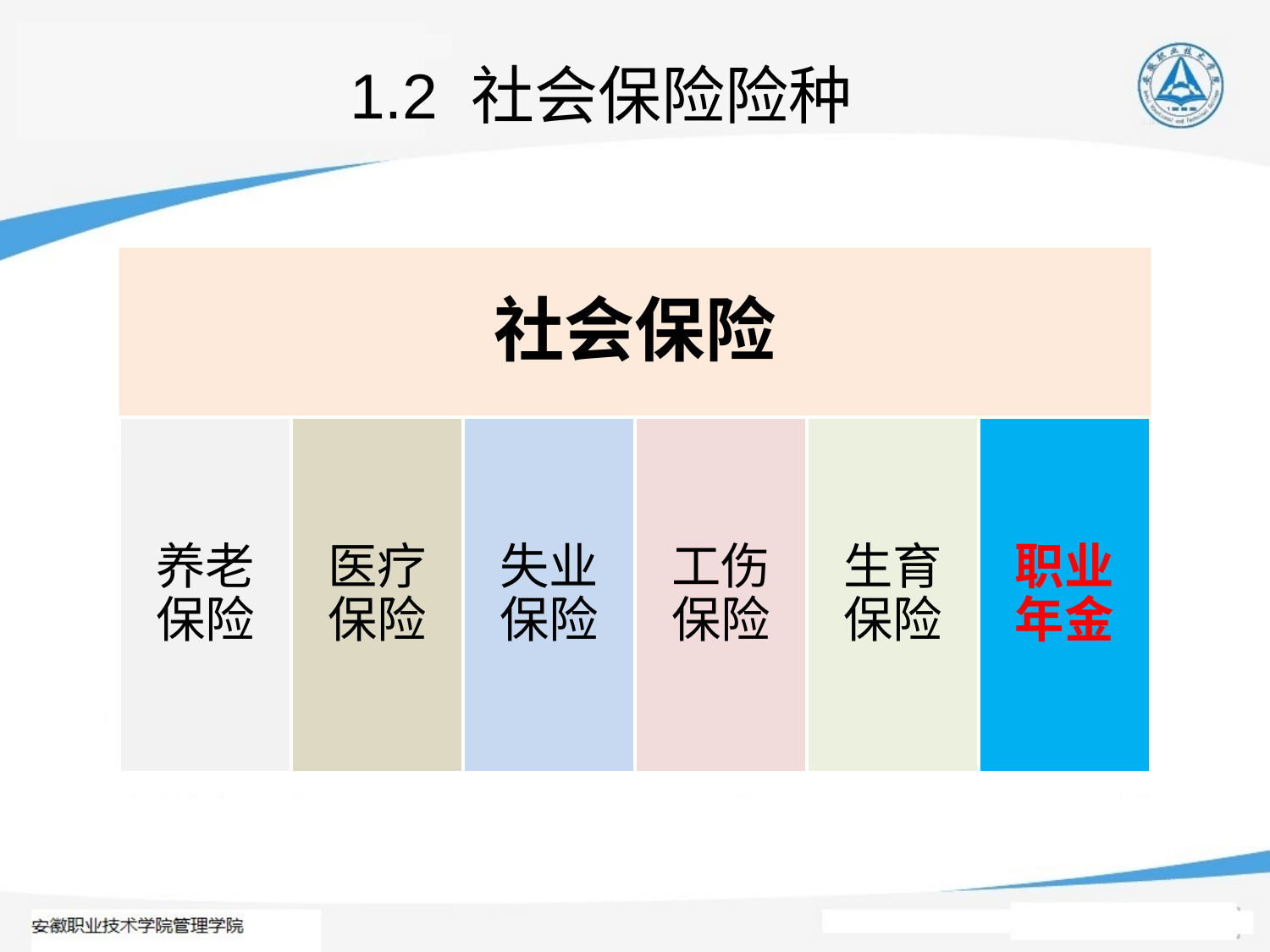

1.2 社会保险险种
社会保险
养老保险
医疗保险
失业保险
工伤保险
生育保险
职业年金